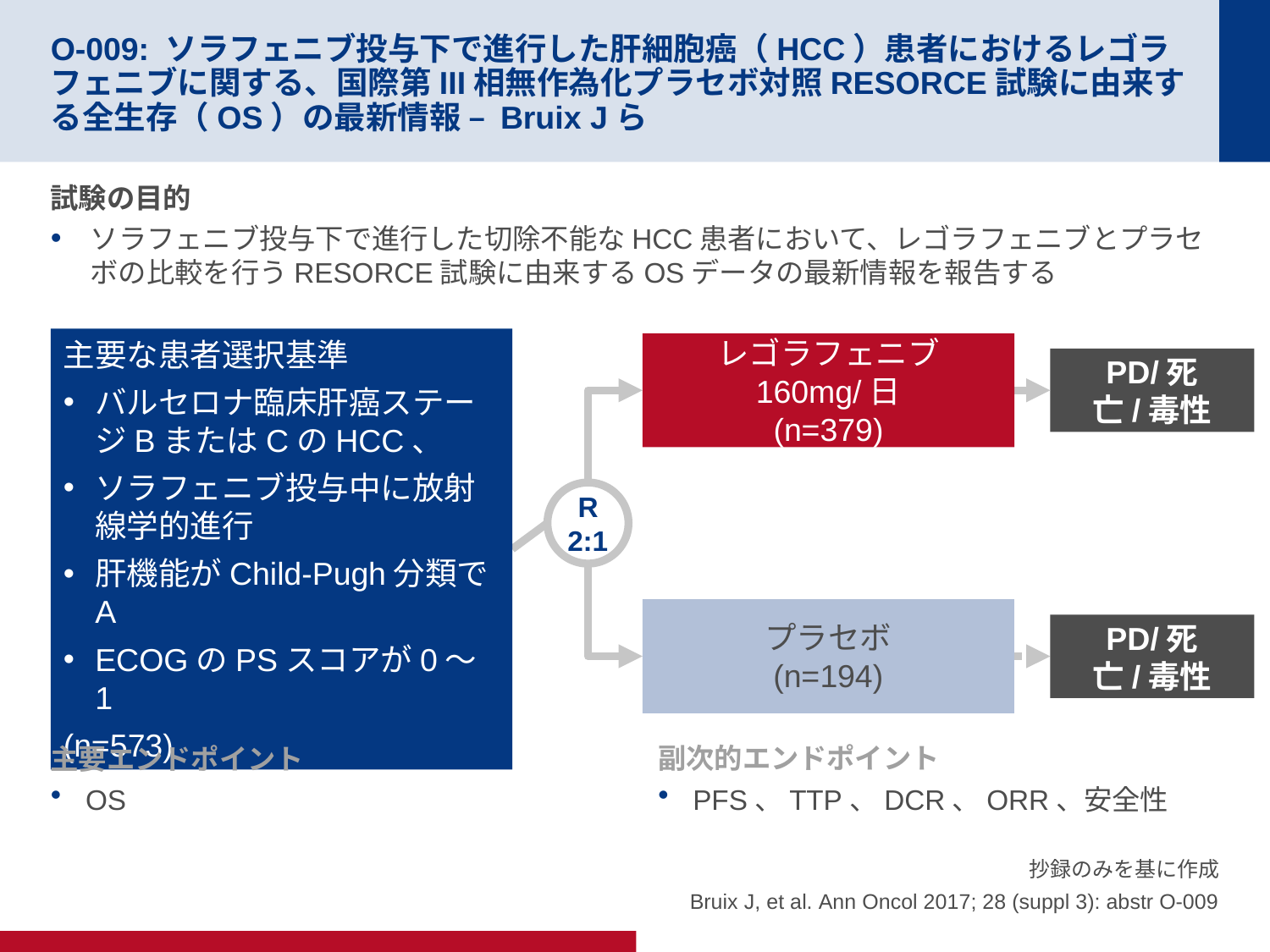

# O-009: ソラフェニブ投与下で進行した肝細胞癌（HCC）患者におけるレゴラフェニブに関する、国際第III相無作為化プラセボ対照RESORCE試験に由来する全生存（OS）の最新情報 – Bruix Jら
試験の目的
ソラフェニブ投与下で進行した切除不能なHCC患者において、レゴラフェニブとプラセボの比較を行うRESORCE試験に由来するOSデータの最新情報を報告する

主要な患者選択基準
バルセロナ臨床肝癌ステージBまたはCのHCC、
ソラフェニブ投与中に放射線学的進行
肝機能がChild-Pugh分類でA
ECOGのPSスコアが0～1
(n=573)
レゴラフェニブ 160mg/日
(n=379)
PD/死亡/毒性
R
2:1
プラセボ
(n=194)
PD/死亡/毒性
主要エンドポイント
OS

副次的エンドポイント
PFS、TTP、DCR、ORR、安全性
抄録のみを基に作成
Bruix J, et al. Ann Oncol 2017; 28 (suppl 3): abstr O-009